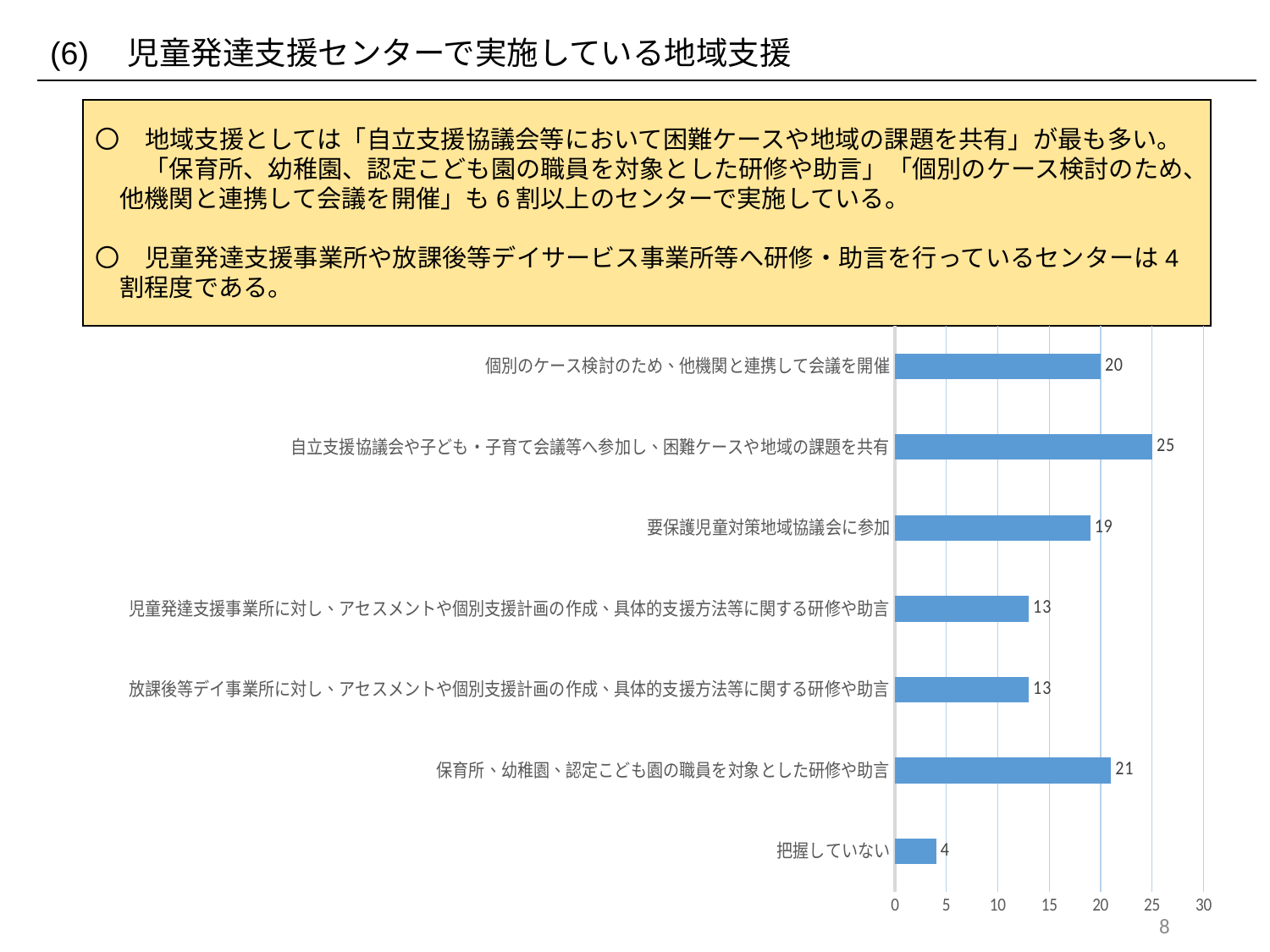

| (6)　児童発達支援センターで実施している地域支援 |
| --- |
〇　地域支援としては「自立支援協議会等において困難ケースや地域の課題を共有」が最も多い。　「保育所、幼稚園、認定こども園の職員を対象とした研修や助言」「個別のケース検討のため、他機関と連携して会議を開催」も6割以上のセンターで実施している。

〇　児童発達支援事業所や放課後等デイサービス事業所等へ研修・助言を行っているセンターは4割程度である。

### Chart

| Category |  |
|---|---|
| 把握していない | 4.0 |
| 保育所、幼稚園、認定こども園の職員を対象とした研修や助言 | 21.0 |
| 放課後等デイ事業所に対し、アセスメントや個別支援計画の作成、具体的支援方法等に関する研修や助言 | 13.0 |
| 児童発達支援事業所に対し、アセスメントや個別支援計画の作成、具体的支援方法等に関する研修や助言 | 13.0 |
| 要保護児童対策地域協議会に参加 | 19.0 |
| 自立支援協議会や子ども・子育て会議等へ参加し、困難ケースや地域の課題を共有 | 25.0 |
| 個別のケース検討のため、他機関と連携して会議を開催 | 20.0 |
8